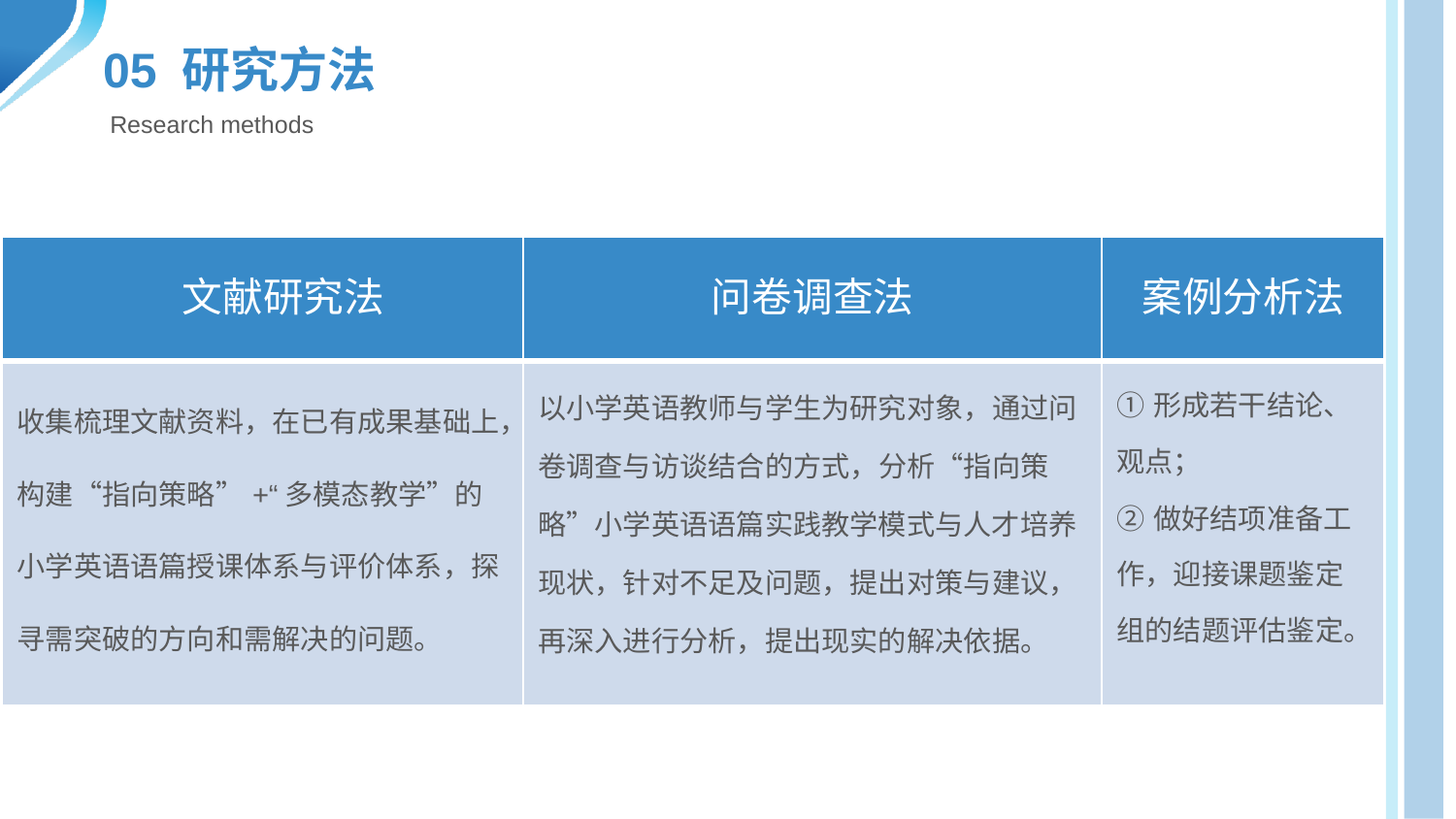

05 研究方法
Research methods
| 文文献研究法 | 问卷调查法 | 案例分析法 |
| --- | --- | --- |
| 收集梳理文献资料，在已有成果基础上，构建“指向策略”+“多模态教学”的小学英语语篇授课体系与评价体系，探寻需突破的方向和需解决的问题。 | 以小学英语教师与学生为研究对象，通过问卷调查与访谈结合的方式，分析“指向策略”小学英语语篇实践教学模式与人才培养现状，针对不足及问题，提出对策与建议，再深入进行分析，提出现实的解决依据。 | ①形成若干结论、观点； ②做好结项准备工作，迎接课题鉴定组的结题评估鉴定。 |